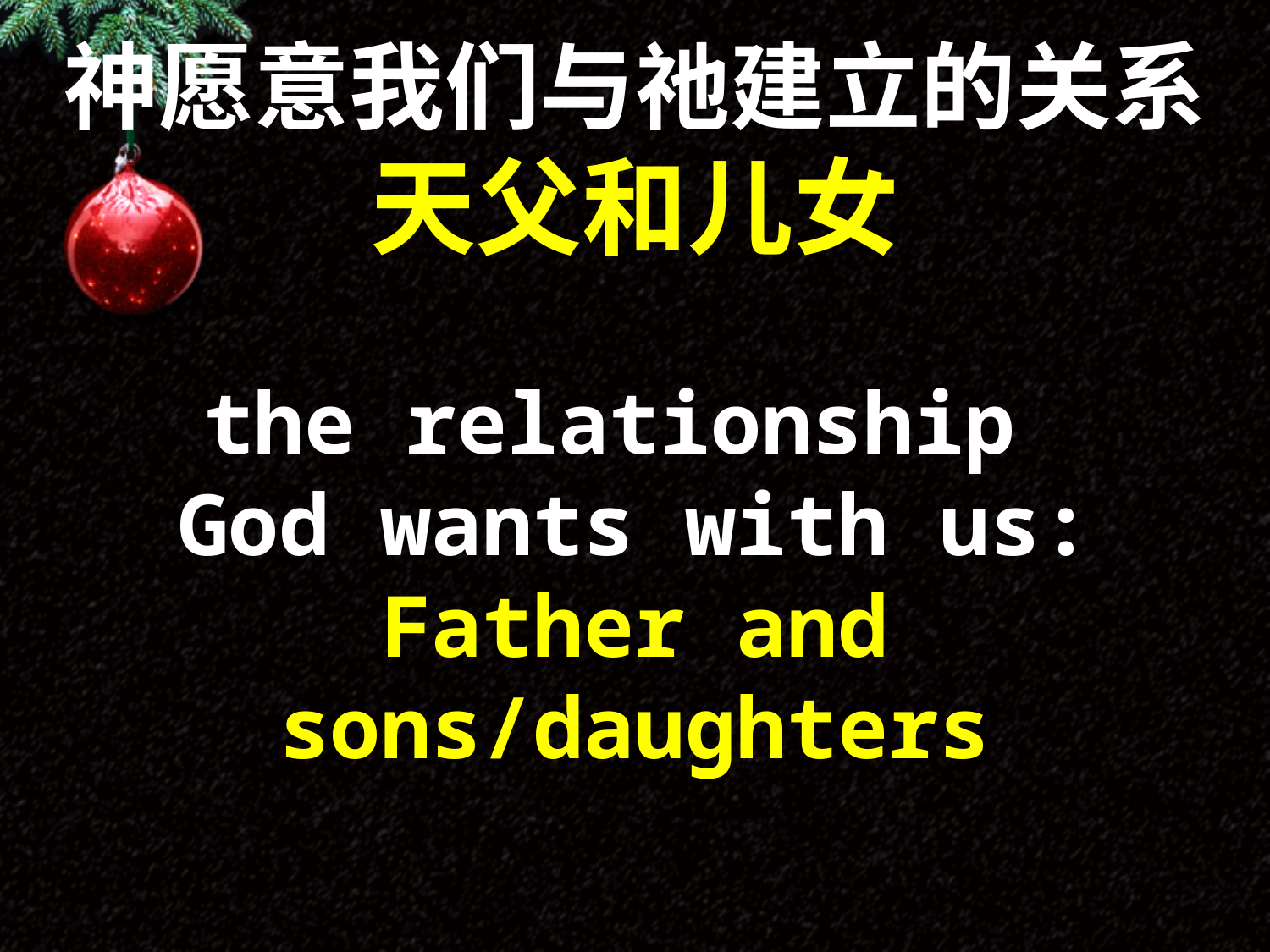

神愿意我们与祂建立的关系
天父和儿女

the relationship
God wants with us:
Father and sons/daughters